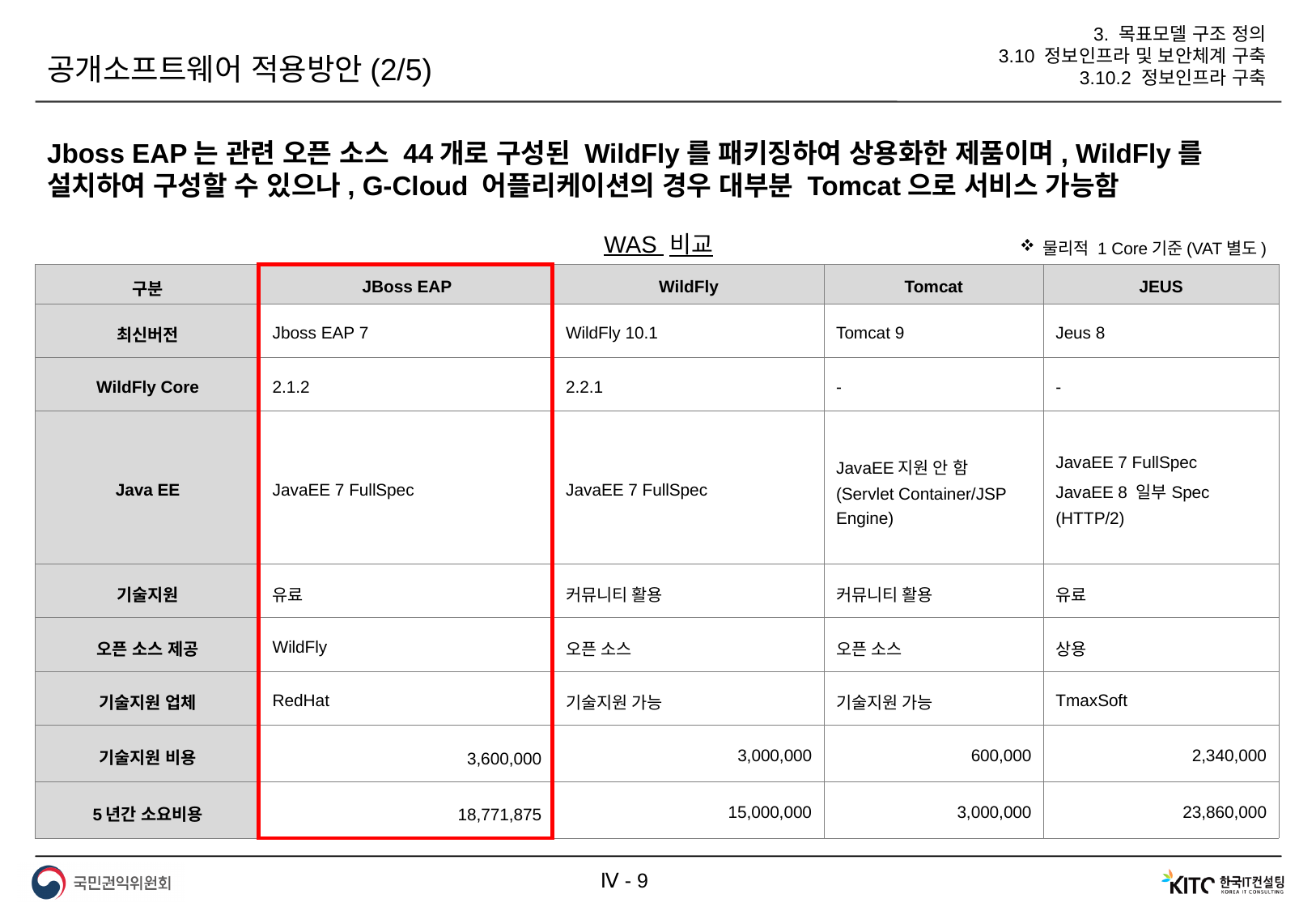

3. 목표모델 구조 정의
3.10 정보인프라 및 보안체계 구축
3.10.2 정보인프라 구축
공개소프트웨어 적용방안(2/5)
Jboss EAP는 관련 오픈 소스 44개로 구성된 WildFly를 패키징하여 상용화한 제품이며, WildFly를 설치하여 구성할 수 있으나, G-Cloud 어플리케이션의 경우 대부분 Tomcat으로 서비스 가능함
WAS 비교
물리적 1 Core기준(VAT별도)
| 구분 | JBoss EAP | WildFly | Tomcat | JEUS |
| --- | --- | --- | --- | --- |
| 최신버전 | Jboss EAP 7 | WildFly 10.1 | Tomcat 9 | Jeus 8 |
| WildFly Core | 2.1.2 | 2.2.1 | - | - |
| Java EE | JavaEE 7 FullSpec | JavaEE 7 FullSpec | JavaEE지원 안 함 (Servlet Container/JSP Engine) | JavaEE 7 FullSpec JavaEE 8 일부Spec (HTTP/2) |
| 기술지원 | 유료 | 커뮤니티 활용 | 커뮤니티 활용 | 유료 |
| 오픈 소스 제공 | WildFly | 오픈 소스 | 오픈 소스 | 상용 |
| 기술지원 업체 | RedHat | 기술지원 가능 | 기술지원 가능 | TmaxSoft |
| 기술지원 비용 | 3,600,000 | 3,000,000 | 600,000 | 2,340,000 |
| 5년간 소요비용 | 18,771,875 | 15,000,000 | 3,000,000 | 23,860,000 |